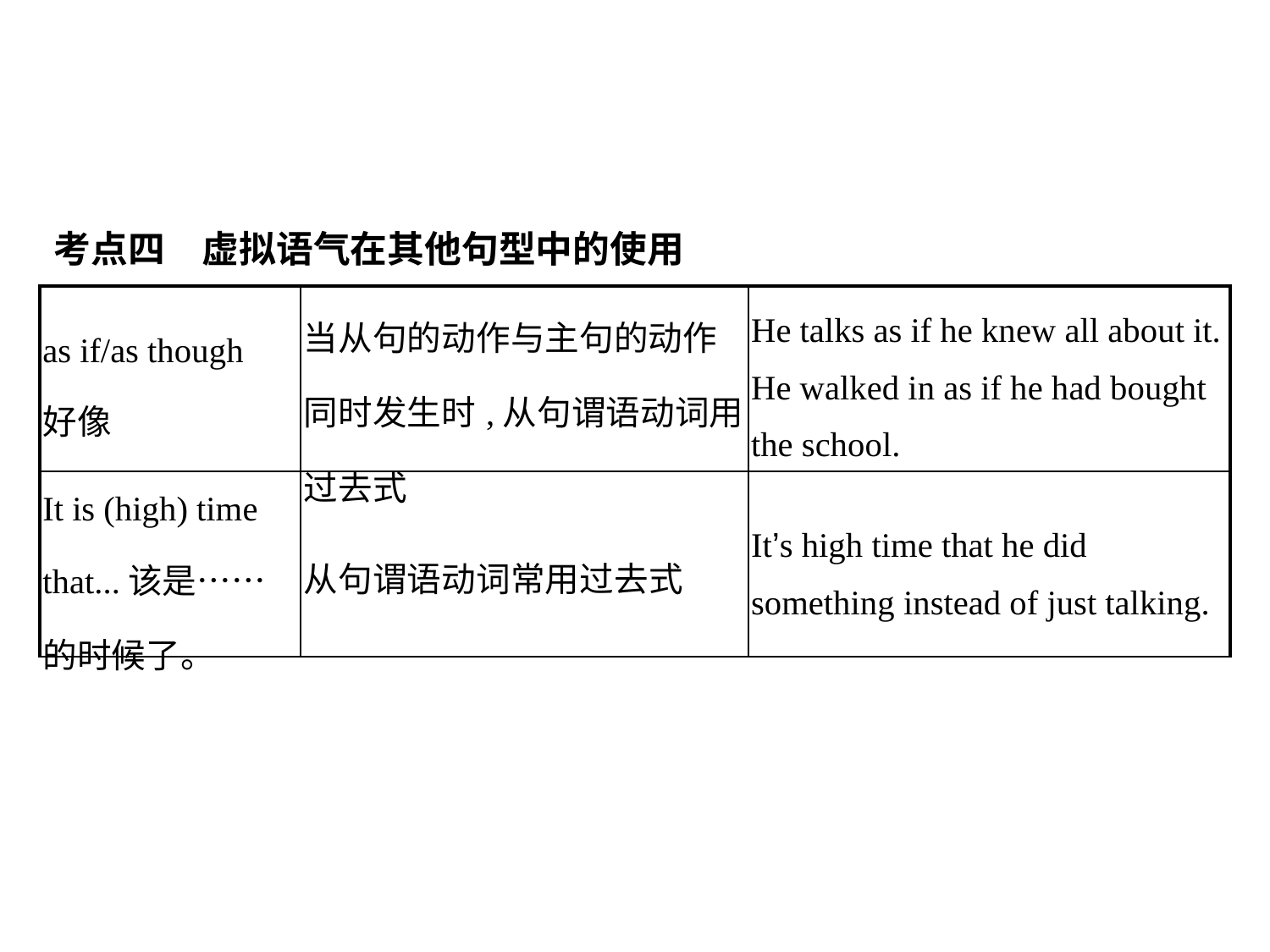

考点四　虚拟语气在其他句型中的使用
| as if/as though 好像 | 当从句的动作与主句的动作同时发生时,从句谓语动词用过去式 | He talks as if he knew all about it. He walked in as if he had bought the school. |
| --- | --- | --- |
| It is (high) time that...该是……的时候了。 | 从句谓语动词常用过去式 | It’s high time that he did something instead of just talking. |